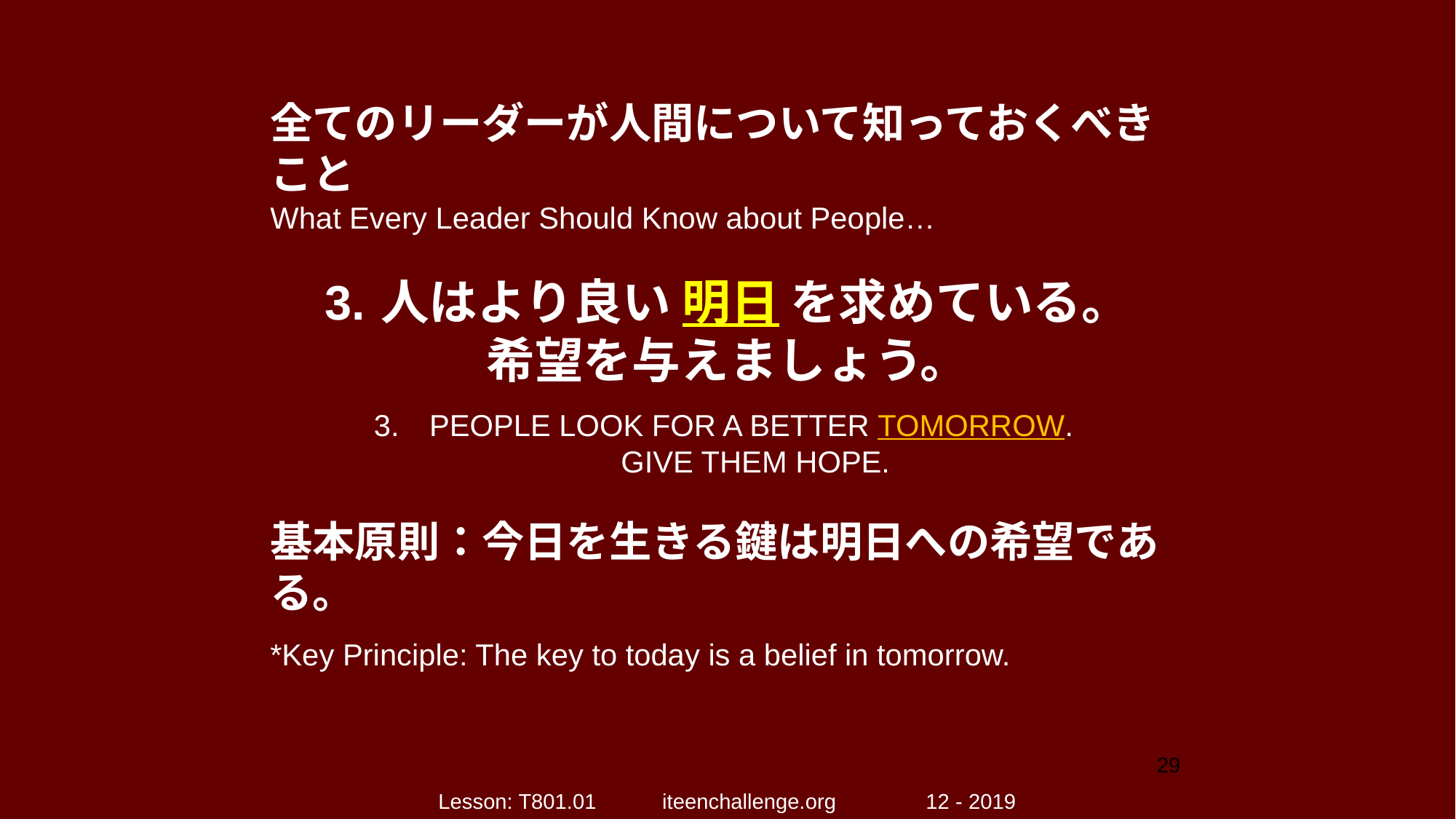

全てのリーダーが人間について知っておくべきこと
What Every Leader Should Know about People…

3.	人はより良い 明日 を求めている。
希望を与えましょう。
3.	PEOPLE LOOK FOR A BETTER TOMORROW.
GIVE THEM HOPE.

基本原則：今日を生きる鍵は明日への希望である。
*Key Principle: The key to today is a belief in tomorrow.
29
Lesson: T801.01           iteenchallenge.org               12 - 2019